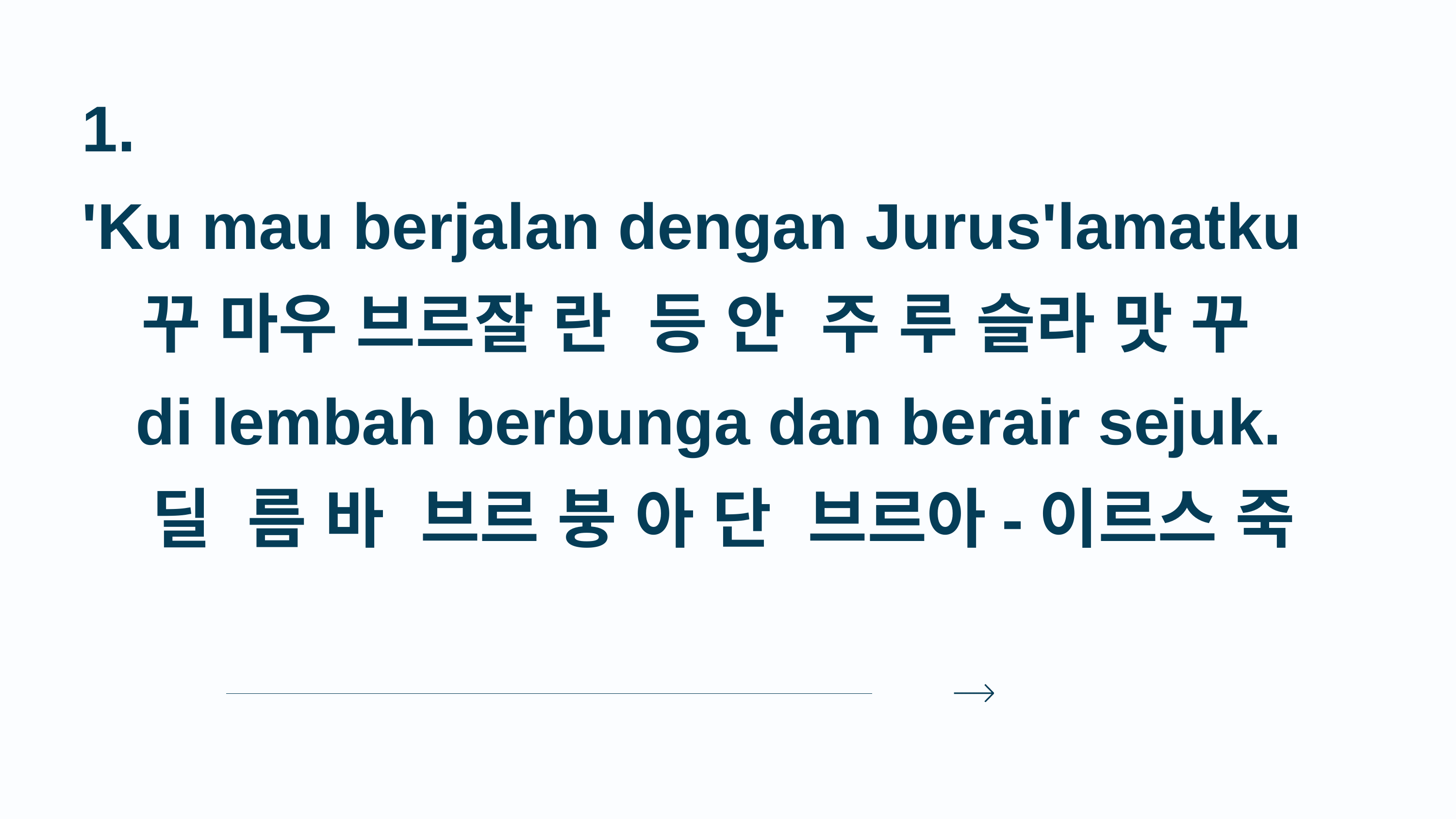

1. 'Ku mau berjalan dengan Jurus'lamatku
   꾸 마우 브르잘 란  등 안  주 루 슬라 맛 꾸
   di lembah berbunga dan berair sejuk.
   딜  름 바  브르 붕 아 단  브르아-이르스 죽